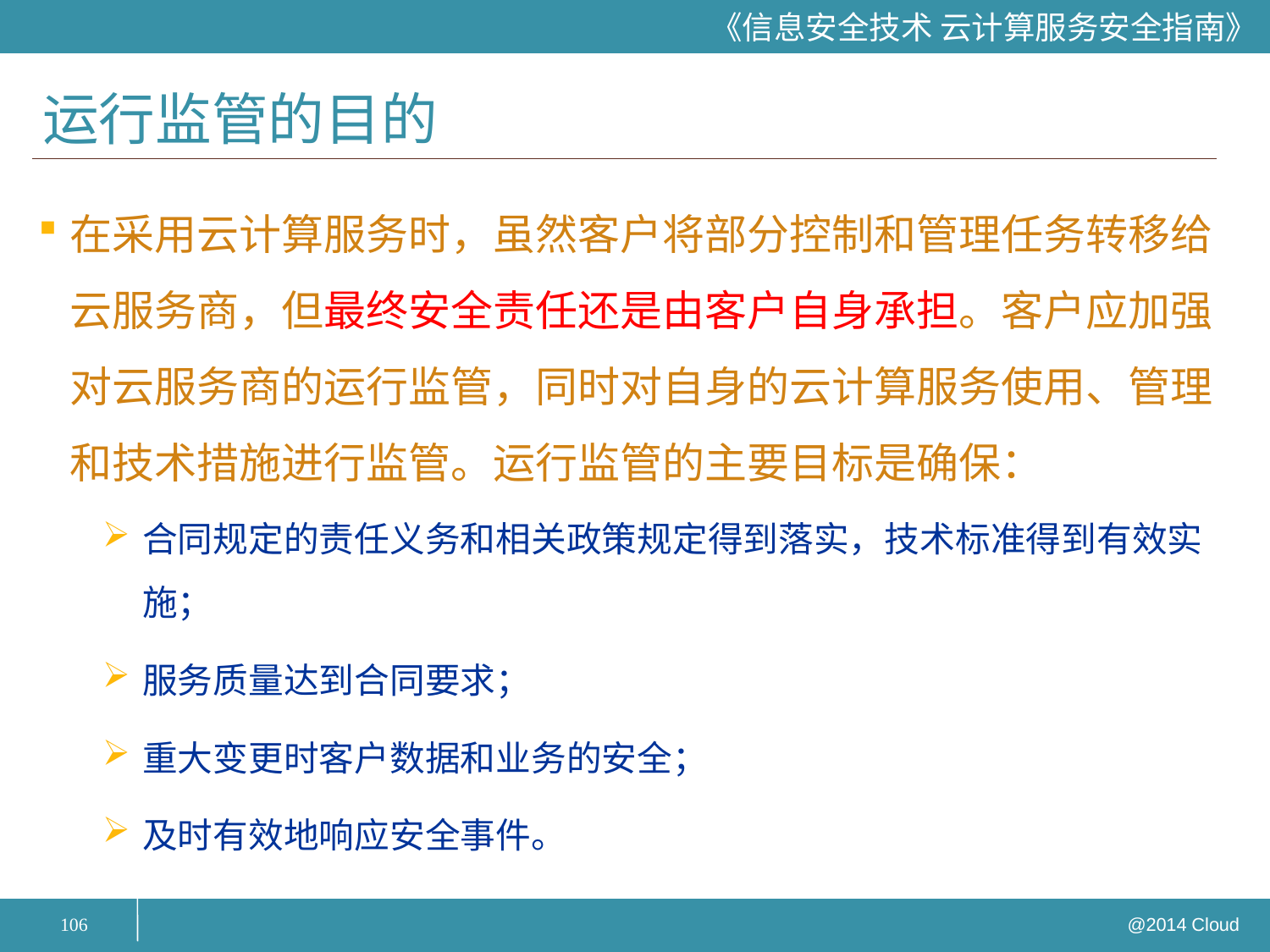

# 运行监管的目的
在采用云计算服务时，虽然客户将部分控制和管理任务转移给云服务商，但最终安全责任还是由客户自身承担。客户应加强对云服务商的运行监管，同时对自身的云计算服务使用、管理和技术措施进行监管。运行监管的主要目标是确保：
合同规定的责任义务和相关政策规定得到落实，技术标准得到有效实施；
服务质量达到合同要求；
重大变更时客户数据和业务的安全；
及时有效地响应安全事件。
106